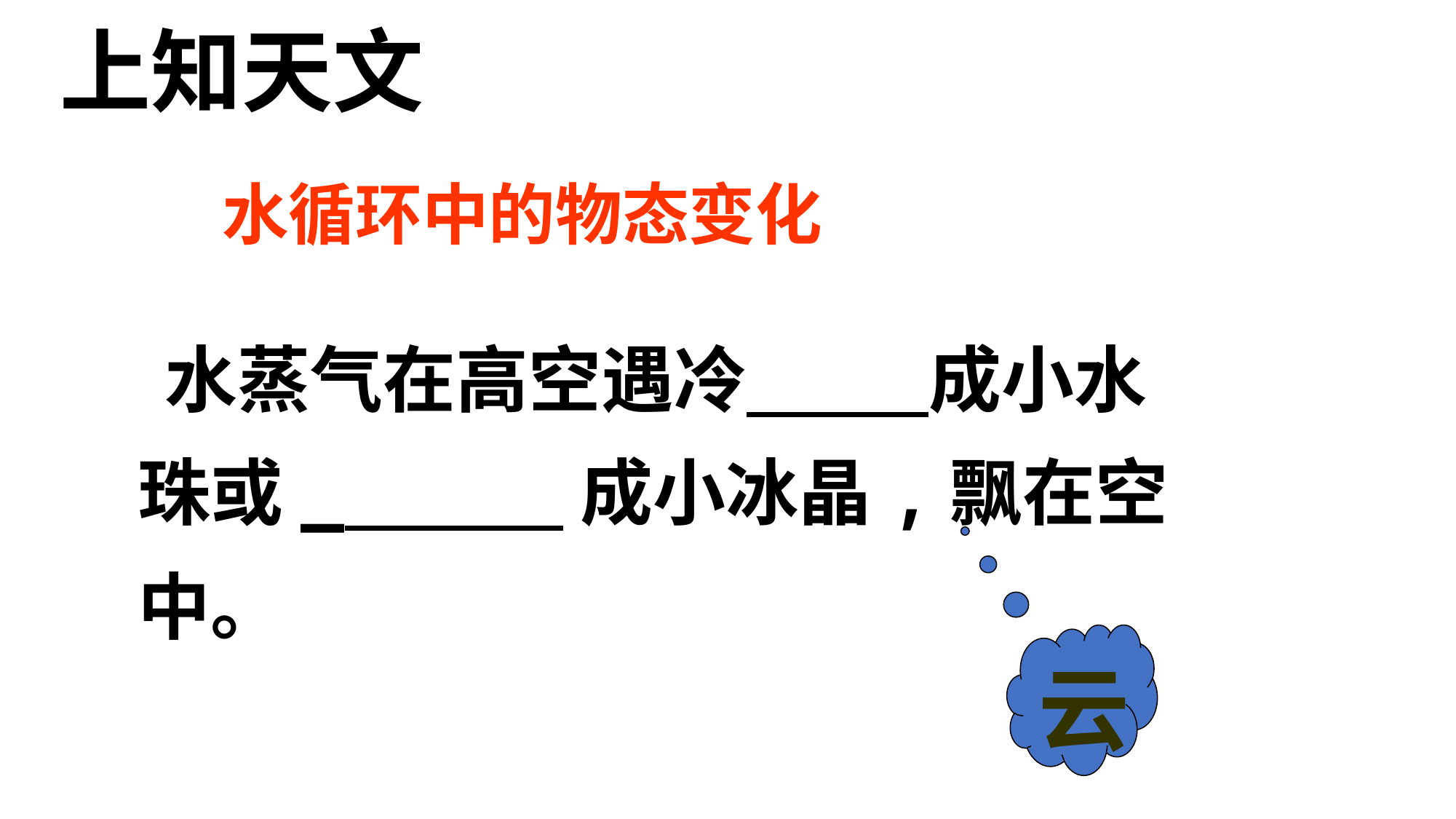

上知天文
水循环中的物态变化
 水蒸气在高空遇冷     成小水珠或_     成小冰晶,飘在空中。
云